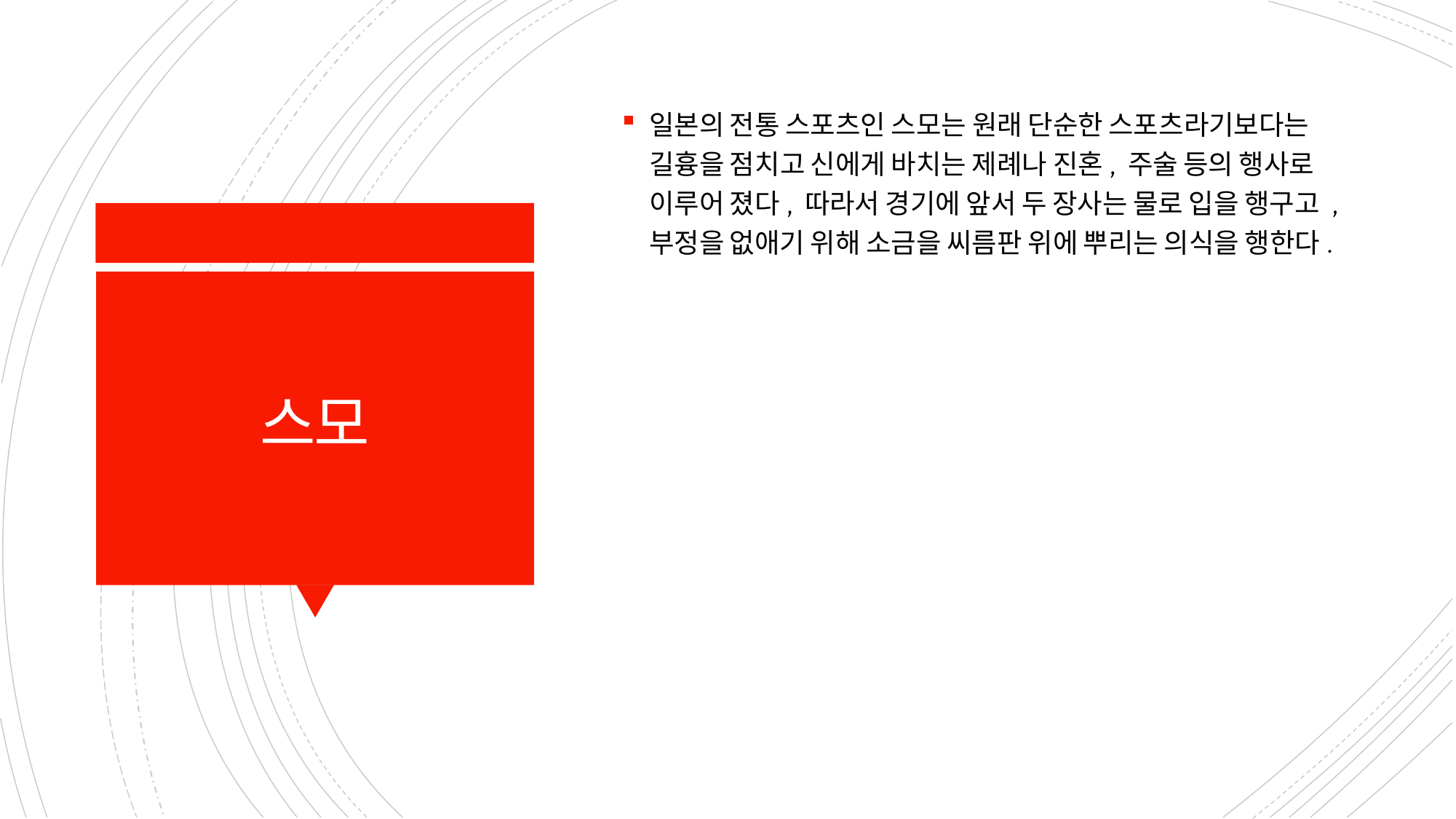

일본의 전통 스포츠인 스모는 원래 단순한 스포츠라기보다는 길흉을 점치고 신에게 바치는 제례나 진혼, 주술 등의 행사로 이루어 졌다, 따라서 경기에 앞서 두 장사는 물로 입을 행구고 , 부정을 없애기 위해 소금을 씨름판 위에 뿌리는 의식을 행한다.
# 스모